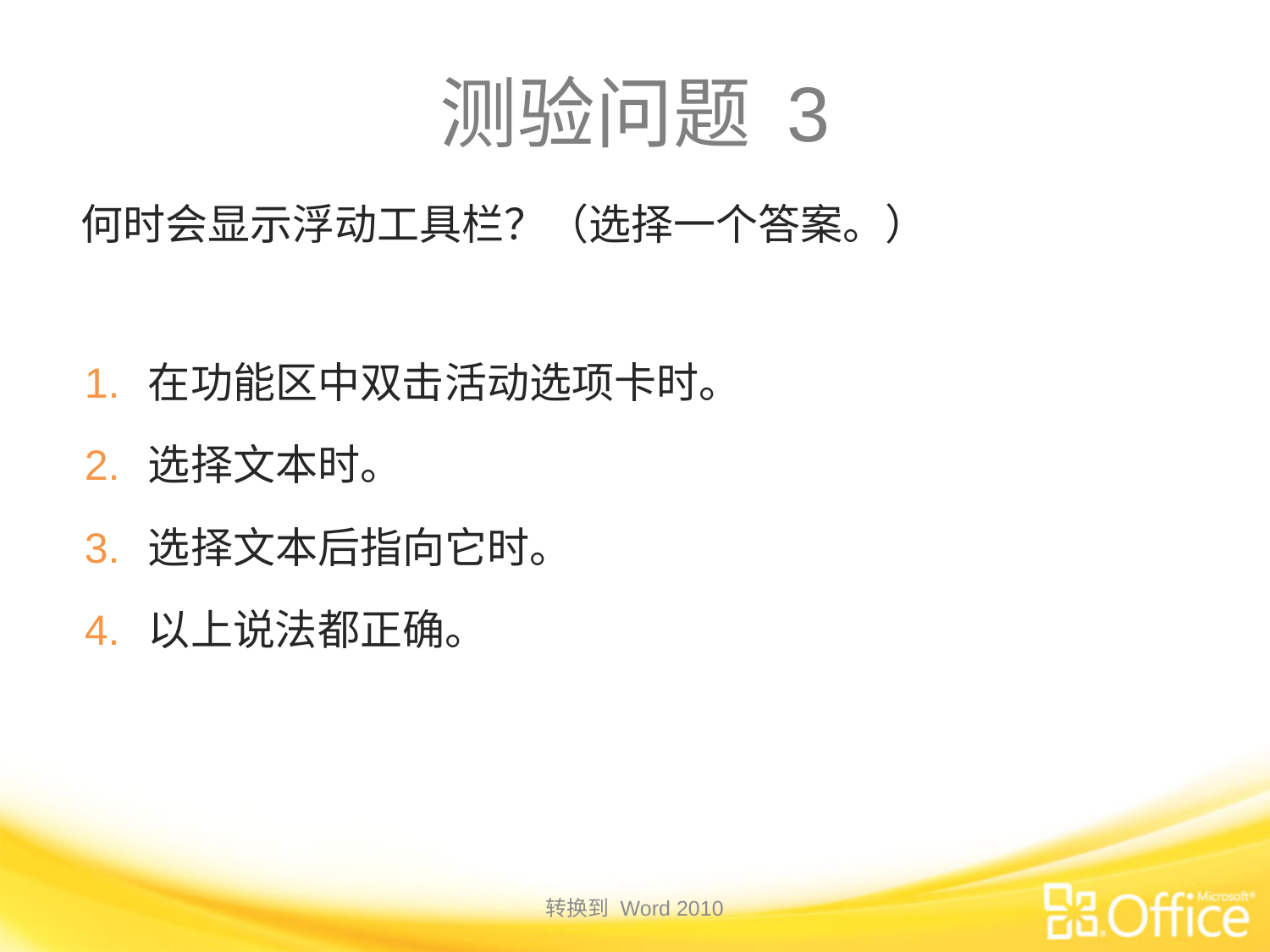

# 测验问题 3
何时会显示浮动工具栏？（选择一个答案。）
在功能区中双击活动选项卡时。
选择文本时。
选择文本后指向它时。
以上说法都正确。
转换到 Word 2010